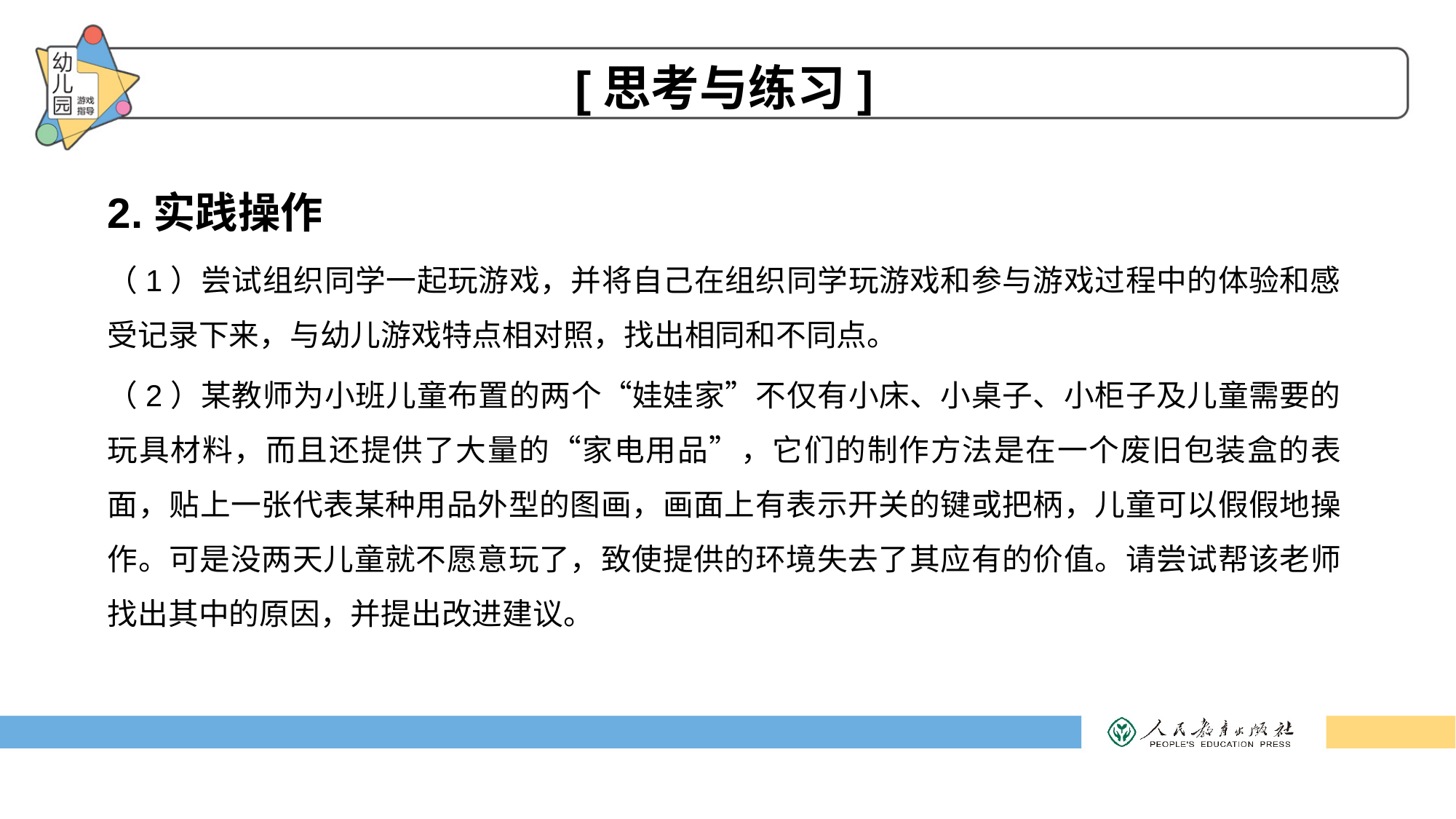

# [思考与练习]
2.实践操作
（1）尝试组织同学一起玩游戏，并将自己在组织同学玩游戏和参与游戏过程中的体验和感受记录下来，与幼儿游戏特点相对照，找出相同和不同点。
（2）某教师为小班儿童布置的两个“娃娃家”不仅有小床、小桌子、小柜子及儿童需要的玩具材料，而且还提供了大量的“家电用品”，它们的制作方法是在一个废旧包装盒的表面，贴上一张代表某种用品外型的图画，画面上有表示开关的键或把柄，儿童可以假假地操作。可是没两天儿童就不愿意玩了，致使提供的环境失去了其应有的价值。请尝试帮该老师找出其中的原因，并提出改进建议。